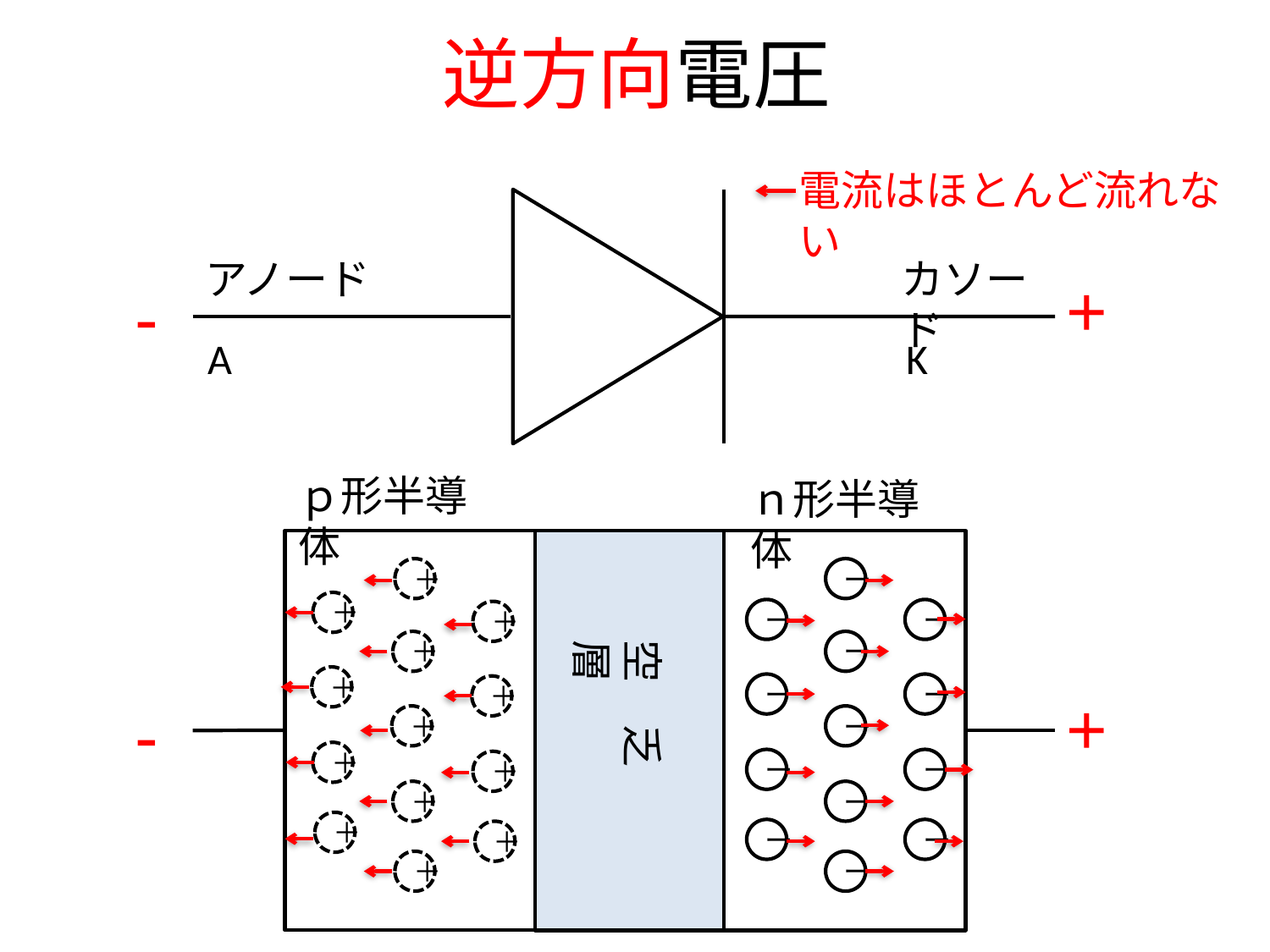

# 逆方向電圧
電流はほとんど流れない

カソード
アノード
+
-
A
K
ｐ形半導体
ｎ形半導体

ー
ー
＋
＋
＋
空　乏　層
ー
ー
＋
空　乏　層
＋
＋
ー
ー
＋
ー
ー
＋
+
-
＋
＋
ー
ー
＋
ー
ー
＋
＋
＋
ー
ー
＋
ー
ー
＋
＋
＋
ー
ー